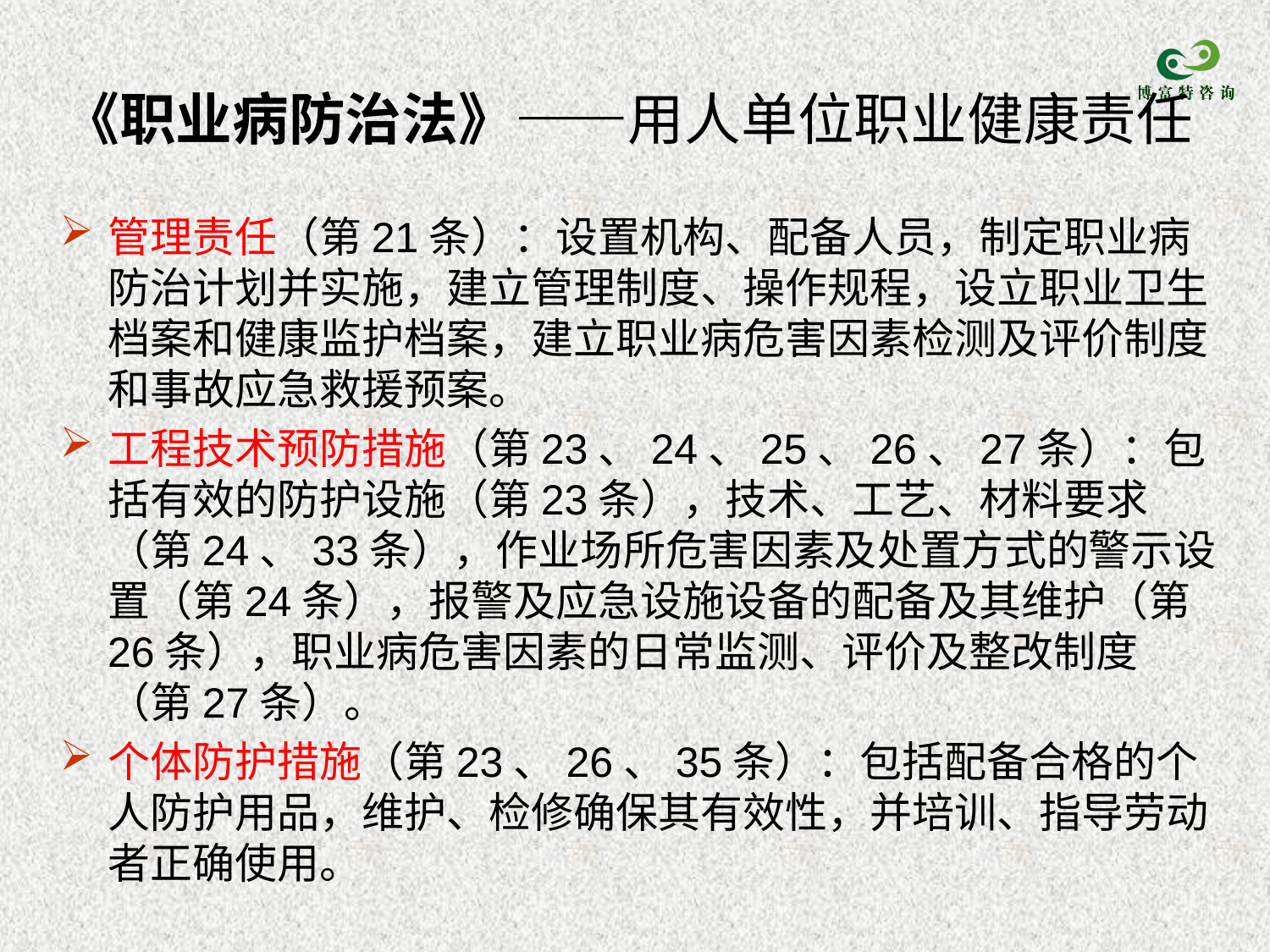

# 《职业病防治法》——用人单位职业健康责任
管理责任（第21条）：设置机构、配备人员，制定职业病防治计划并实施，建立管理制度、操作规程，设立职业卫生档案和健康监护档案，建立职业病危害因素检测及评价制度和事故应急救援预案。
工程技术预防措施（第23、24、25、26、27条）：包括有效的防护设施（第23条），技术、工艺、材料要求（第24、33条），作业场所危害因素及处置方式的警示设置（第24条），报警及应急设施设备的配备及其维护（第26条），职业病危害因素的日常监测、评价及整改制度（第27条）。
个体防护措施（第23、26、35条）：包括配备合格的个人防护用品，维护、检修确保其有效性，并培训、指导劳动者正确使用。